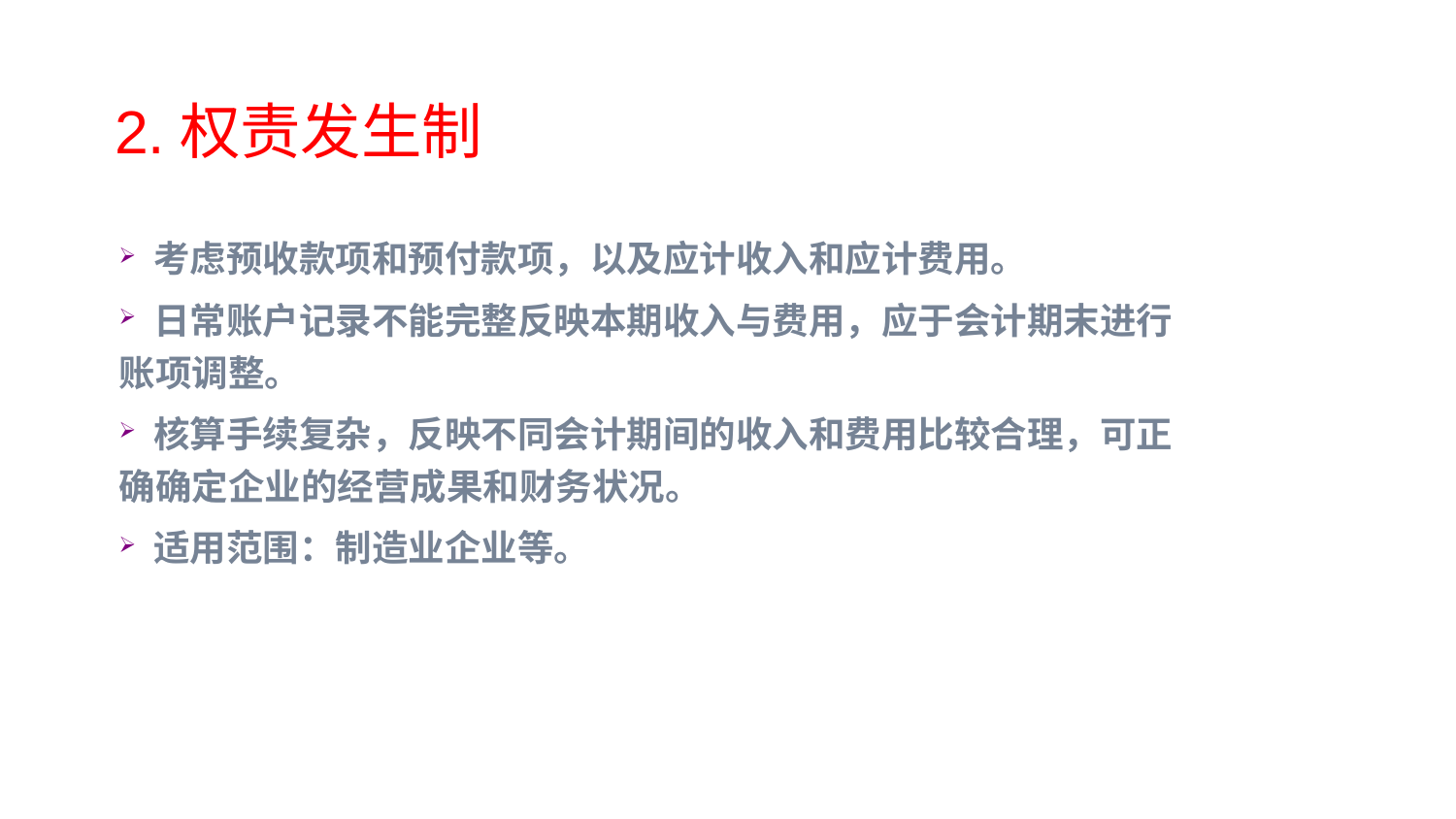

# 2.权责发生制
 考虑预收款项和预付款项，以及应计收入和应计费用。
 日常账户记录不能完整反映本期收入与费用，应于会计期末进行账项调整。
 核算手续复杂，反映不同会计期间的收入和费用比较合理，可正确确定企业的经营成果和财务状况。
 适用范围：制造业企业等。